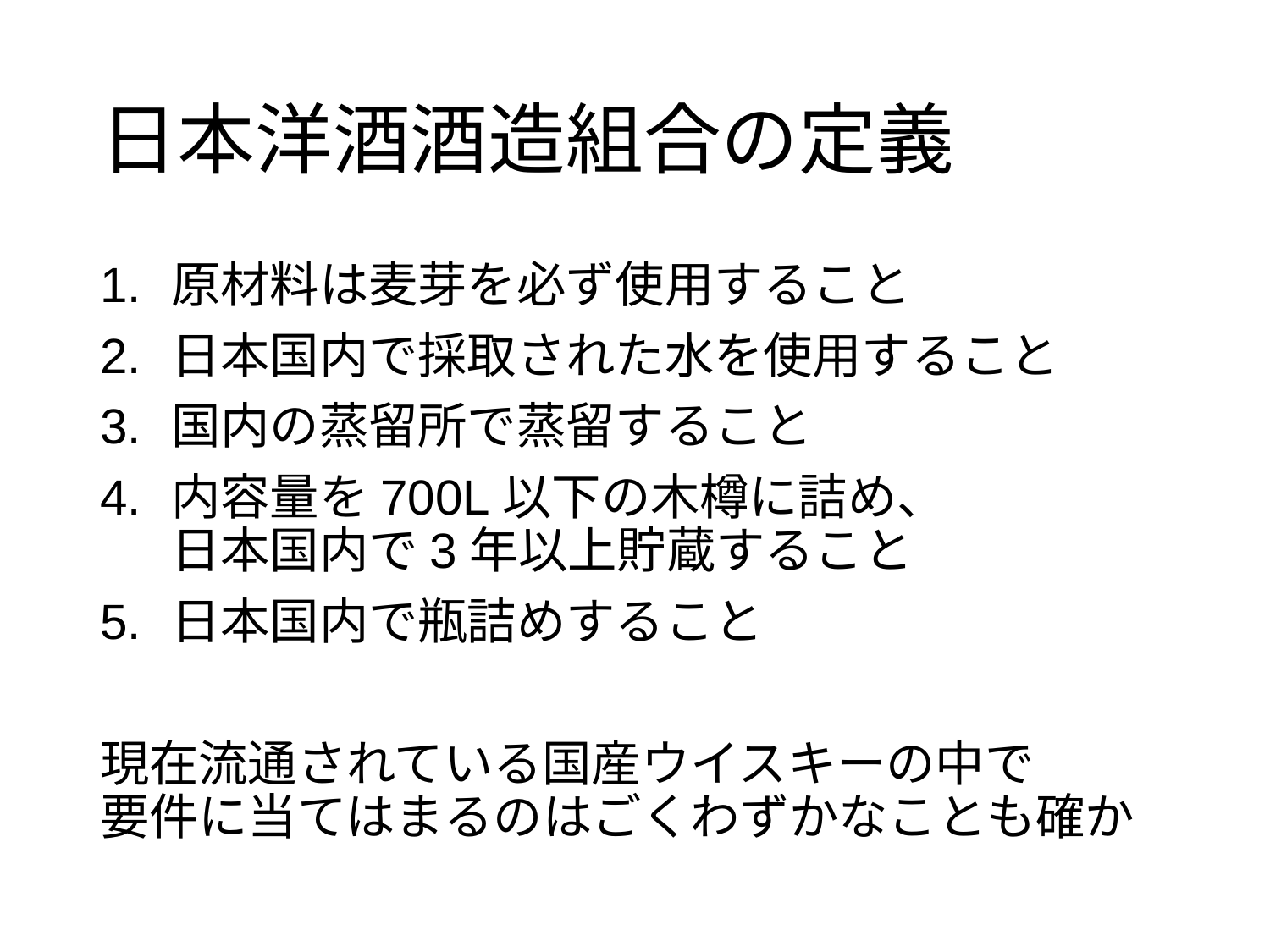

# 日本洋酒酒造組合の定義
原材料は麦芽を必ず使用すること
日本国内で採取された水を使用すること
国内の蒸留所で蒸留すること
内容量を700L以下の木樽に詰め、
日本国内で3年以上貯蔵すること
日本国内で瓶詰めすること

現在流通されている国産ウイスキーの中で
要件に当てはまるのはごくわずかなことも確か